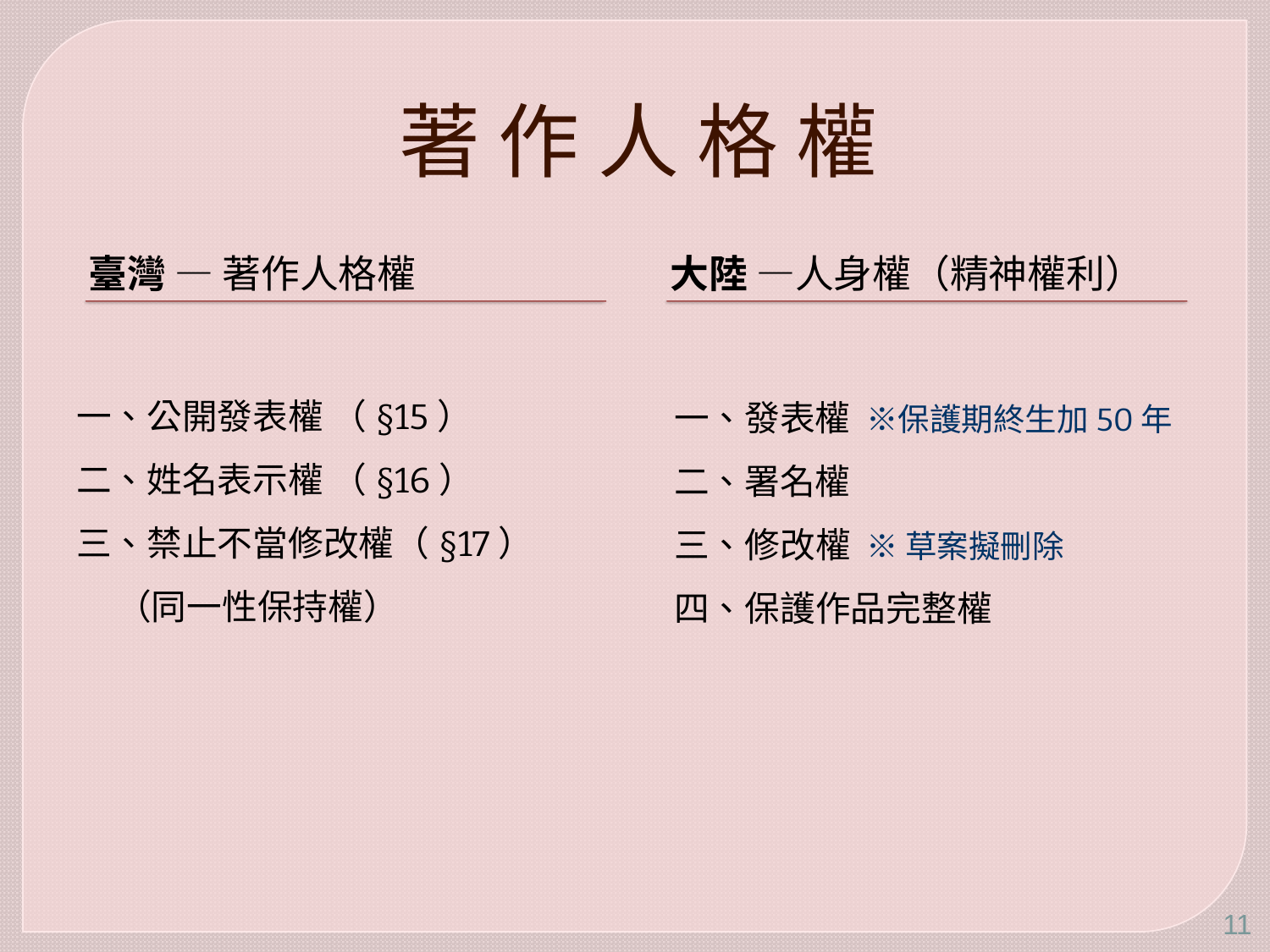

# 著 作 人 格 權
臺灣 — 著作人格權
大陸 —人身權（精神權利）

一、公開發表權 （§15）
二、姓名表示權 （§16）
三、禁止不當修改權（§17）
    （同一性保持權）

 一、發表權  ※保護期終生加50年
 二、署名權
 三、修改權  ※ 草案擬刪除
 四、保護作品完整權

11